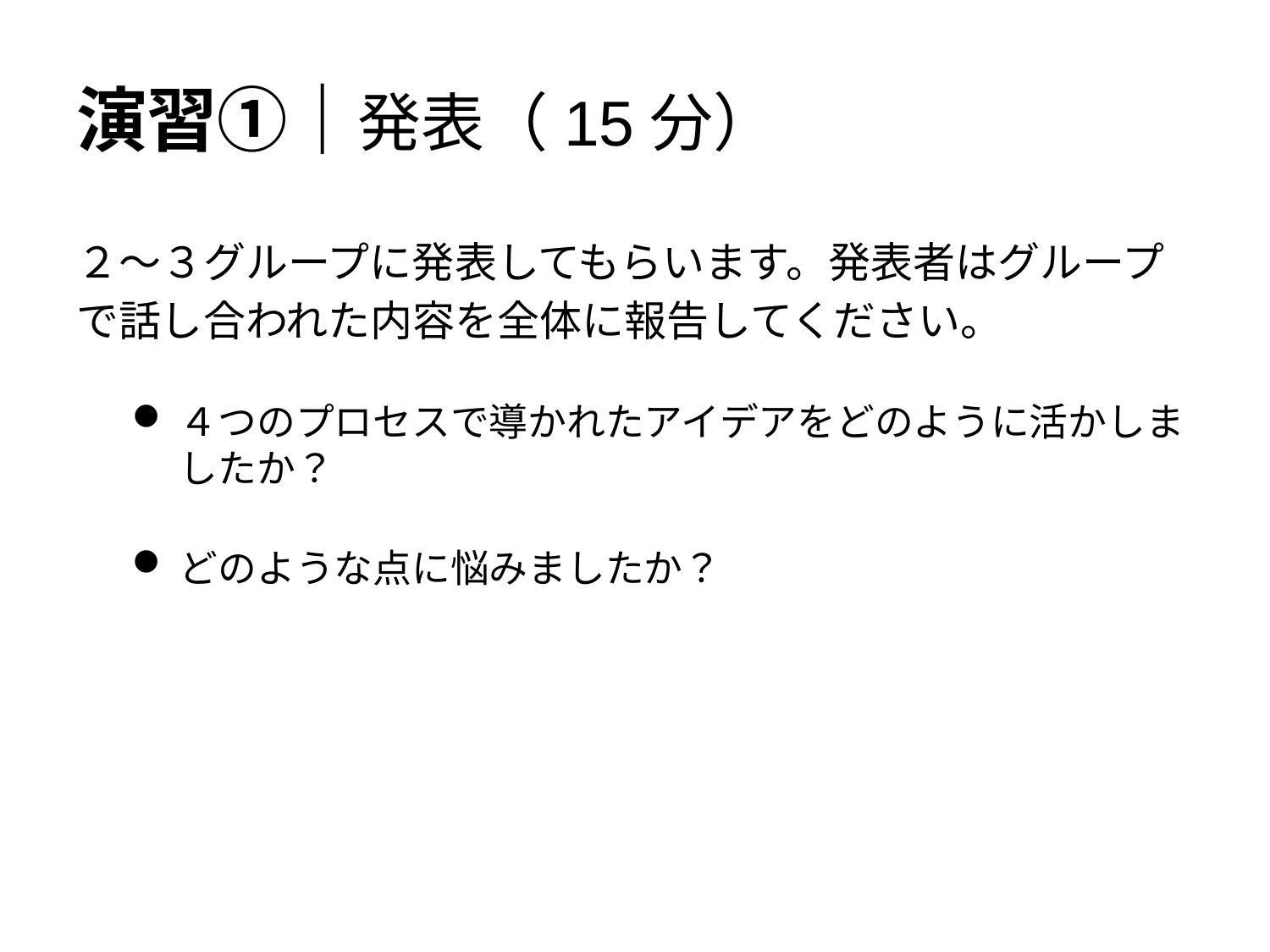

# 演習①｜発表（15分）
２～３グループに発表してもらいます。発表者はグループで話し合われた内容を全体に報告してください。
４つのプロセスで導かれたアイデアをどのように活かしましたか？
どのような点に悩みましたか？